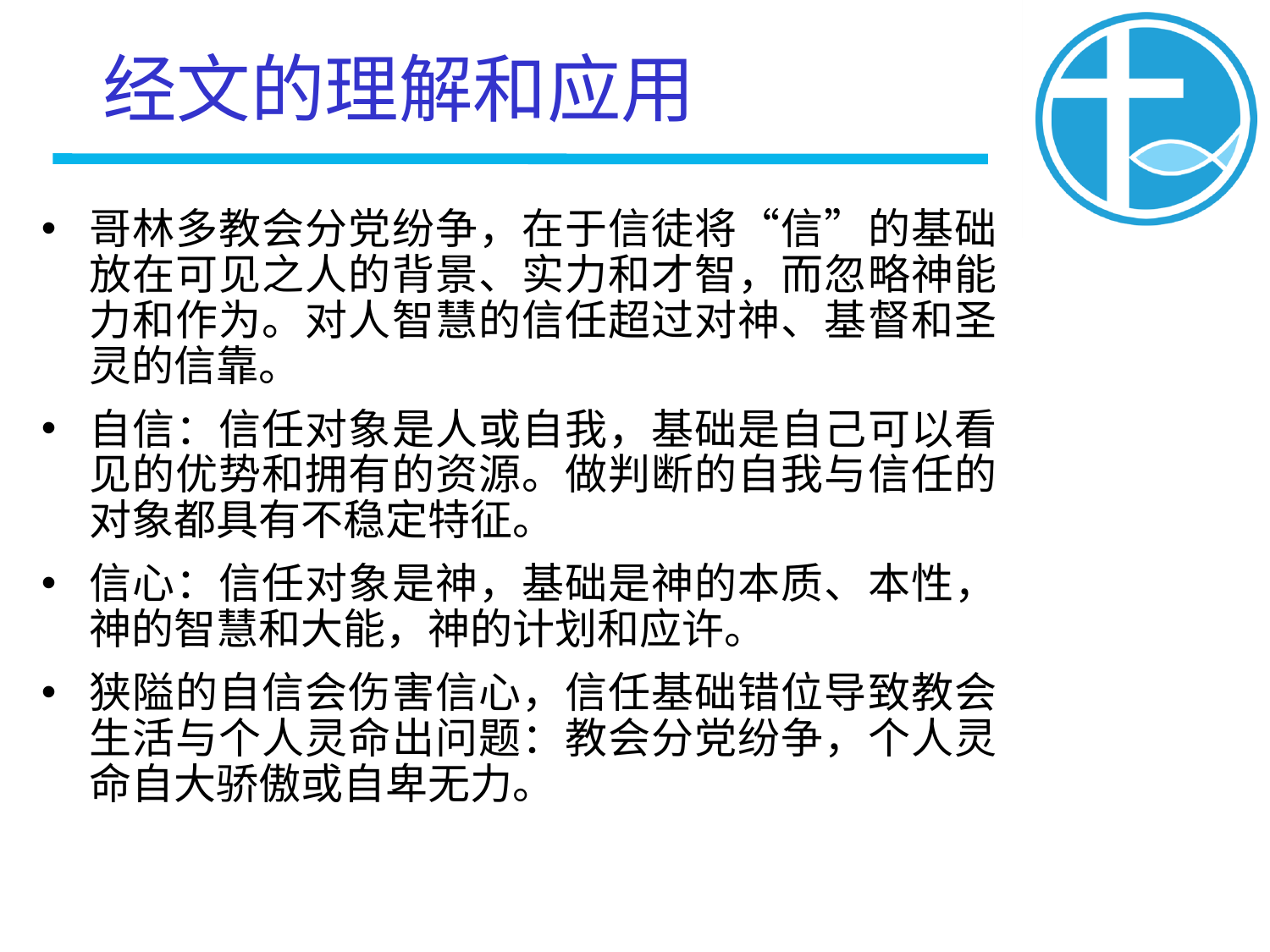

# 经文的理解和应用
哥林多教会分党纷争，在于信徒将“信”的基础放在可见之人的背景、实力和才智，而忽略神能力和作为。对人智慧的信任超过对神、基督和圣灵的信靠。
自信：信任对象是人或自我，基础是自己可以看见的优势和拥有的资源。做判断的自我与信任的对象都具有不稳定特征。
信心：信任对象是神，基础是神的本质、本性，神的智慧和大能，神的计划和应许。
狭隘的自信会伤害信心，信任基础错位导致教会生活与个人灵命出问题：教会分党纷争，个人灵命自大骄傲或自卑无力。